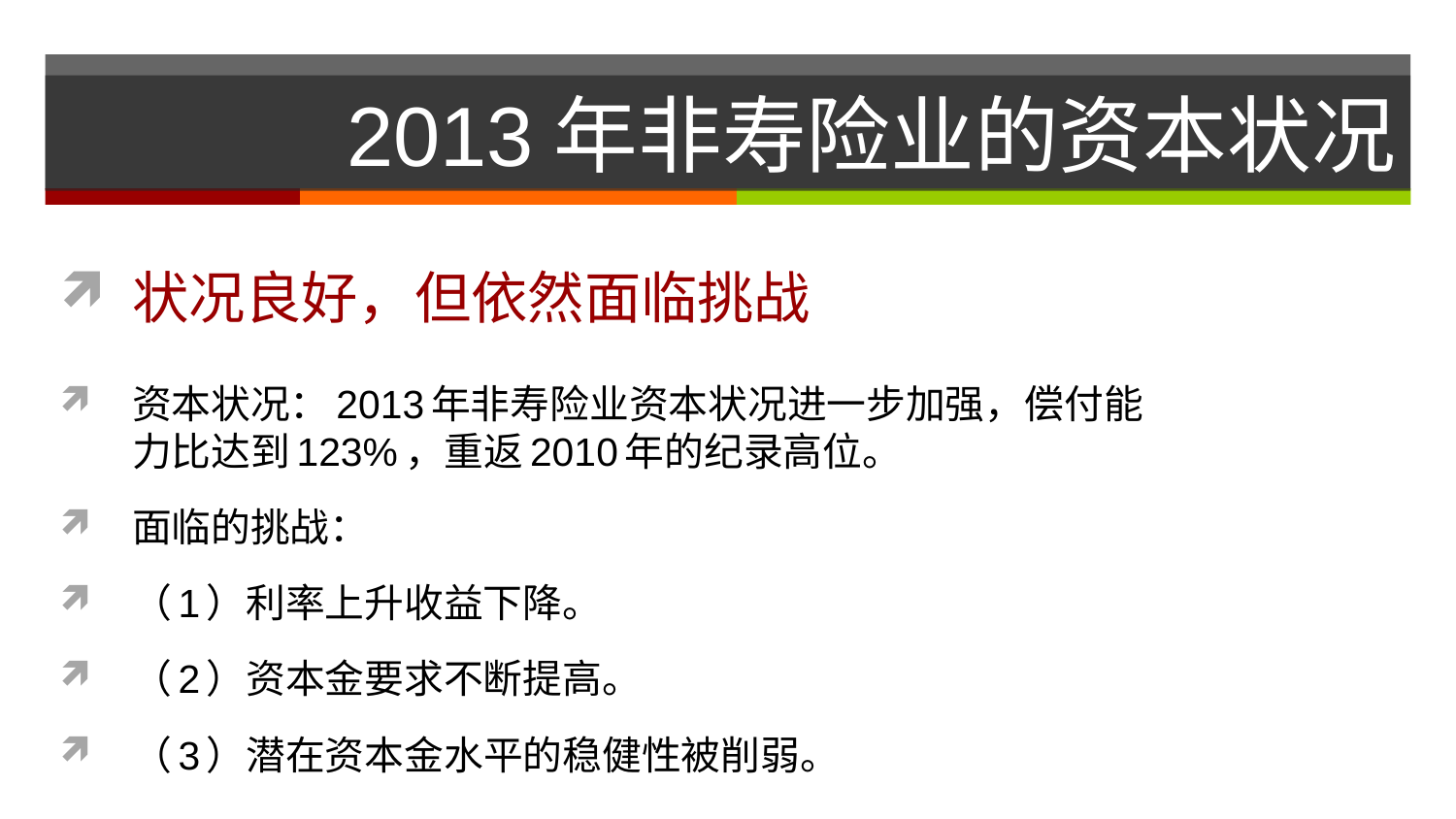

# 2013年非寿险业的资本状况
状况良好，但依然面临挑战
资本状况：2013年非寿险业资本状况进一步加强，偿付能力比达到123%，重返2010年的纪录高位。
面临的挑战：
（1）利率上升收益下降。
（2）资本金要求不断提高。
（3）潜在资本金水平的稳健性被削弱。